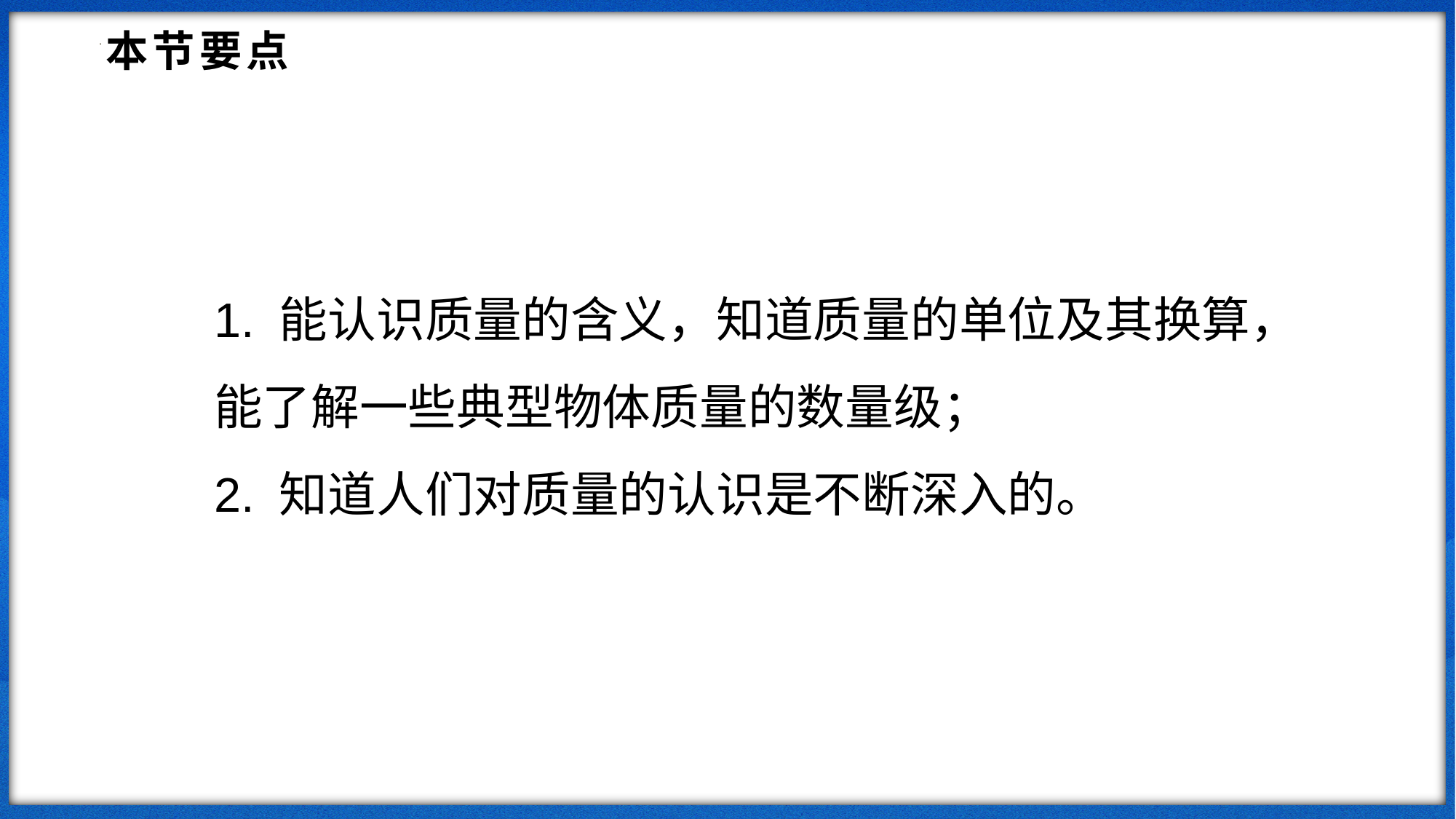

本节要点
1. 能认识质量的含义，知道质量的单位及其换算，能了解一些典型物体质量的数量级；
2. 知道人们对质量的认识是不断深入的。